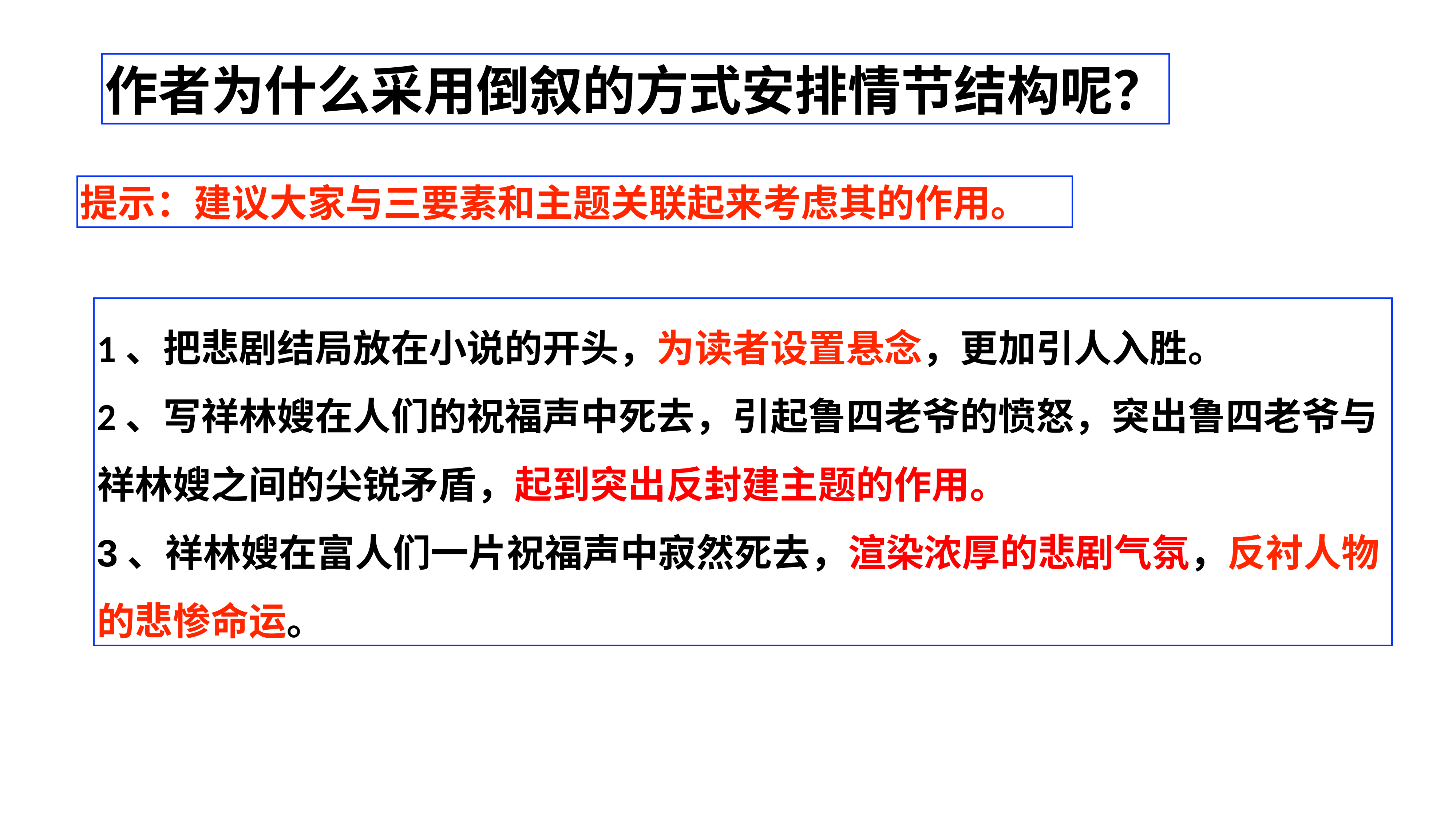

作者为什么采用倒叙的方式安排情节结构呢？
提示：建议大家与三要素和主题关联起来考虑其的作用。
1、把悲剧结局放在小说的开头，为读者设置悬念，更加引人入胜。
2、写祥林嫂在人们的祝福声中死去，引起鲁四老爷的愤怒，突出鲁四老爷与祥林嫂之间的尖锐矛盾，起到突出反封建主题的作用。
3、祥林嫂在富人们一片祝福声中寂然死去，渲染浓厚的悲剧气氛，反衬人物的悲惨命运。